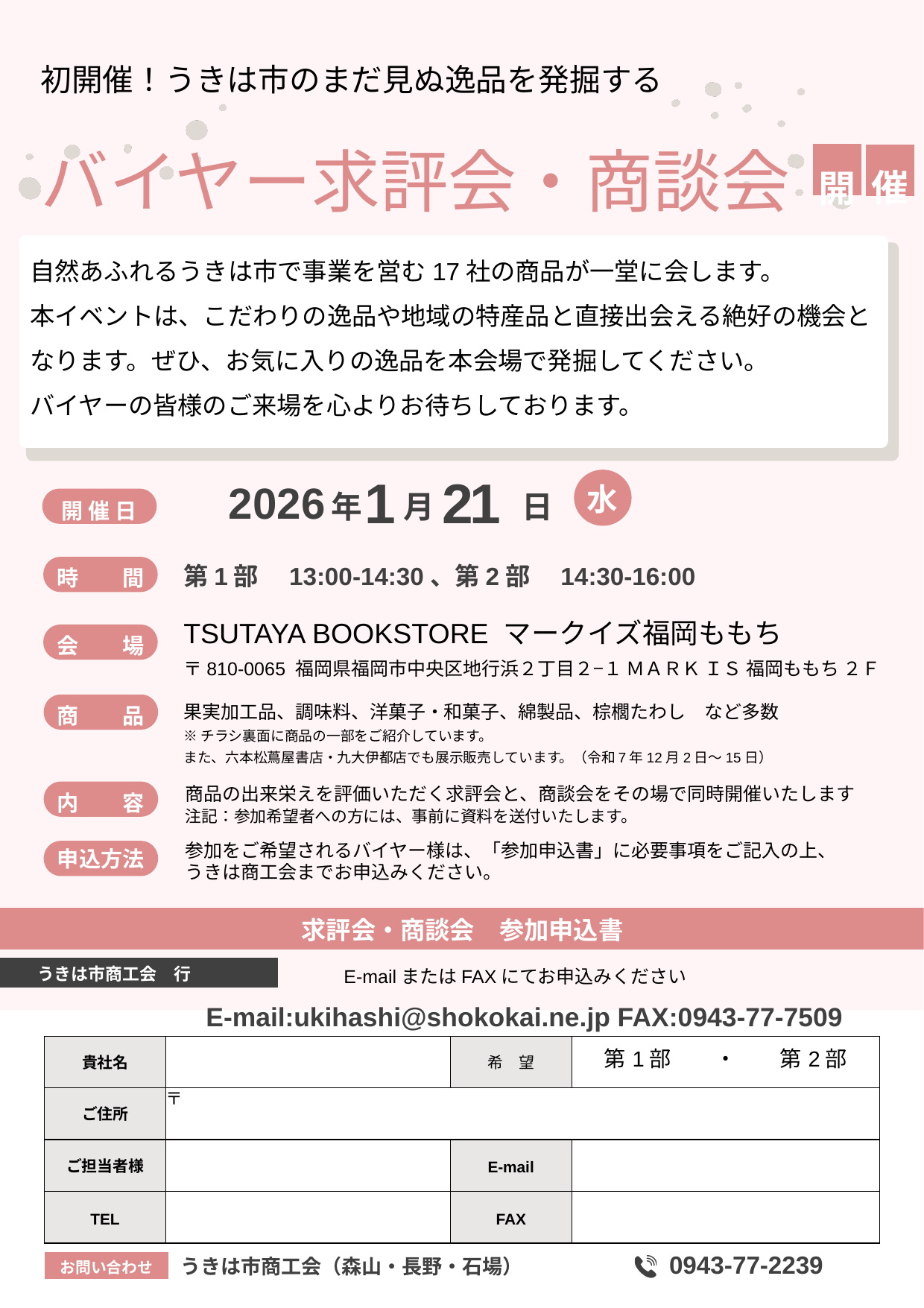

初開催！うきは市のまだ見ぬ逸品を発掘する
バイヤー求評会・商談会

催

開

自然あふれるうきは市で事業を営む17社の商品が一堂に会します。
本イベントは、こだわりの逸品や地域の特産品と直接出会える絶好の機会となります。ぜひ、お気に入りの逸品を本会場で発掘してください。
バイヤーの皆様のご来場を心よりお待ちしております。

水
1
21

開 催 日
2026

月
日

時　　間
第1部　13:00-14:30、第2部　14:30-16:00
TSUTAYA BOOKSTORE マークイズ福岡ももち

会　　場
〒810-0065 福岡県福岡市中央区地行浜２丁目２−１ ＭＡＲＫ ＩＳ 福岡ももち ２Ｆ

商　　品
果実加工品、調味料、洋菓子・和菓子、綿製品、棕櫚たわし　など多数
※チラシ裏面に商品の一部をご紹介しています。
また、六本松蔦屋書店・九大伊都店でも展示販売しています。（令和7年12月2日～15日）

内　　容
申込方法
商品の出来栄えを評価いただく求評会と、商談会をその場で同時開催いたします
注記：参加希望者への方には、事前に資料を送付いたします。
参加をご希望されるバイヤー様は、「参加申込書」に必要事項をご記入の上、
うきは商工会までお申込みください。
年

求評会・商談会　参加申込書

うきは市商工会　行
E-mailまたはFAXにてお申込みください
E-mail:ukihashi@shokokai.ne.jp FAX:0943-77-7509

| 貴社名 |  | 希　望 | 第1部　　・　　第2部 |
| --- | --- | --- | --- |
| ご住所 | 〒 |  |  |
| ご担当者様 |  | E-mail |  |
| TEL |  | FAX |  |
うきは市商工会（森山・長野・石場）
0943-77-2239

お問い合わせ